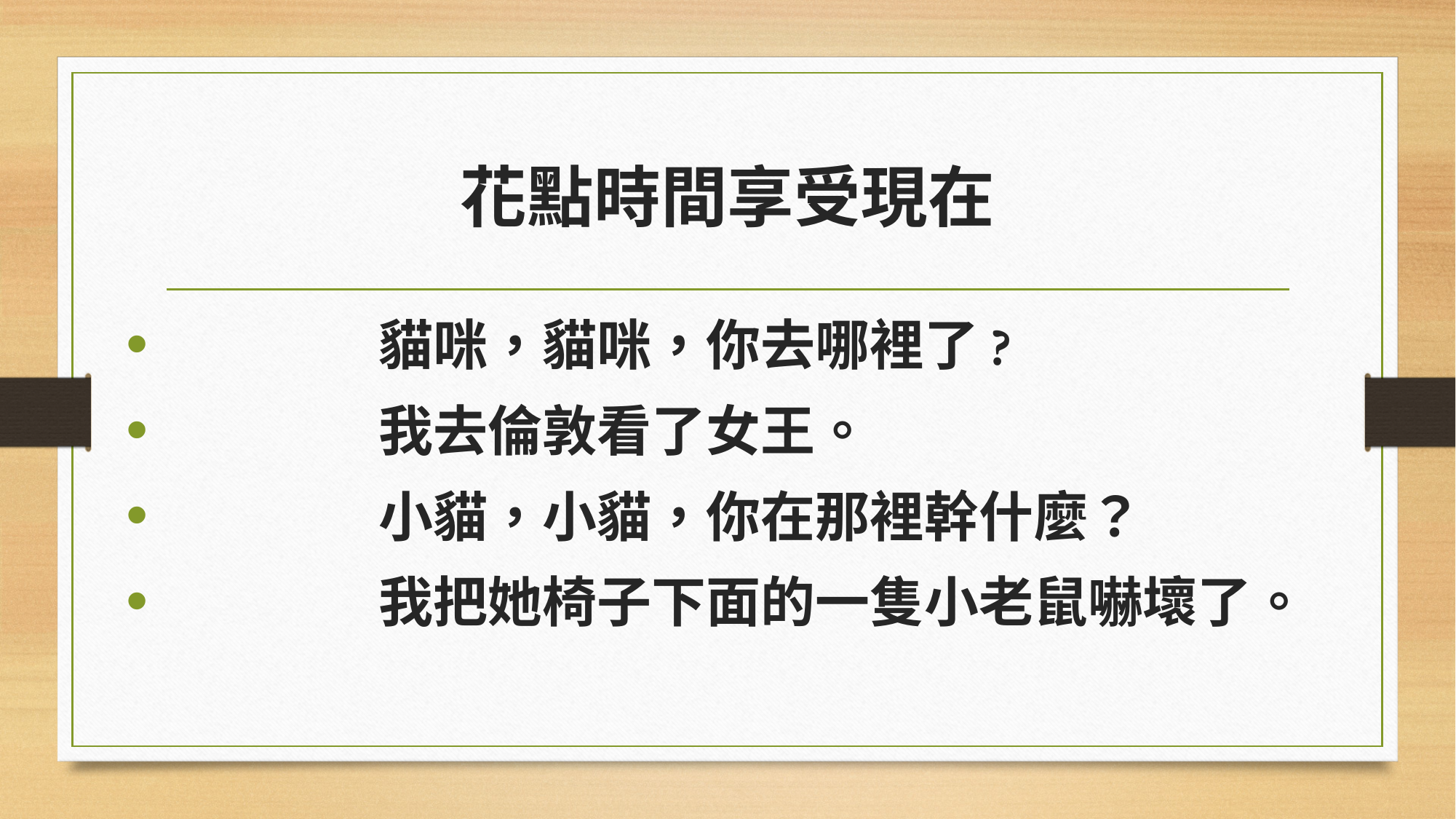

# 花點時間享受現在
		貓咪，貓咪，你去哪裡了?
		我去倫敦看了女王。
		小貓，小貓，你在那裡幹什麼？
		我把她椅子下面的一隻小老鼠嚇壞了。